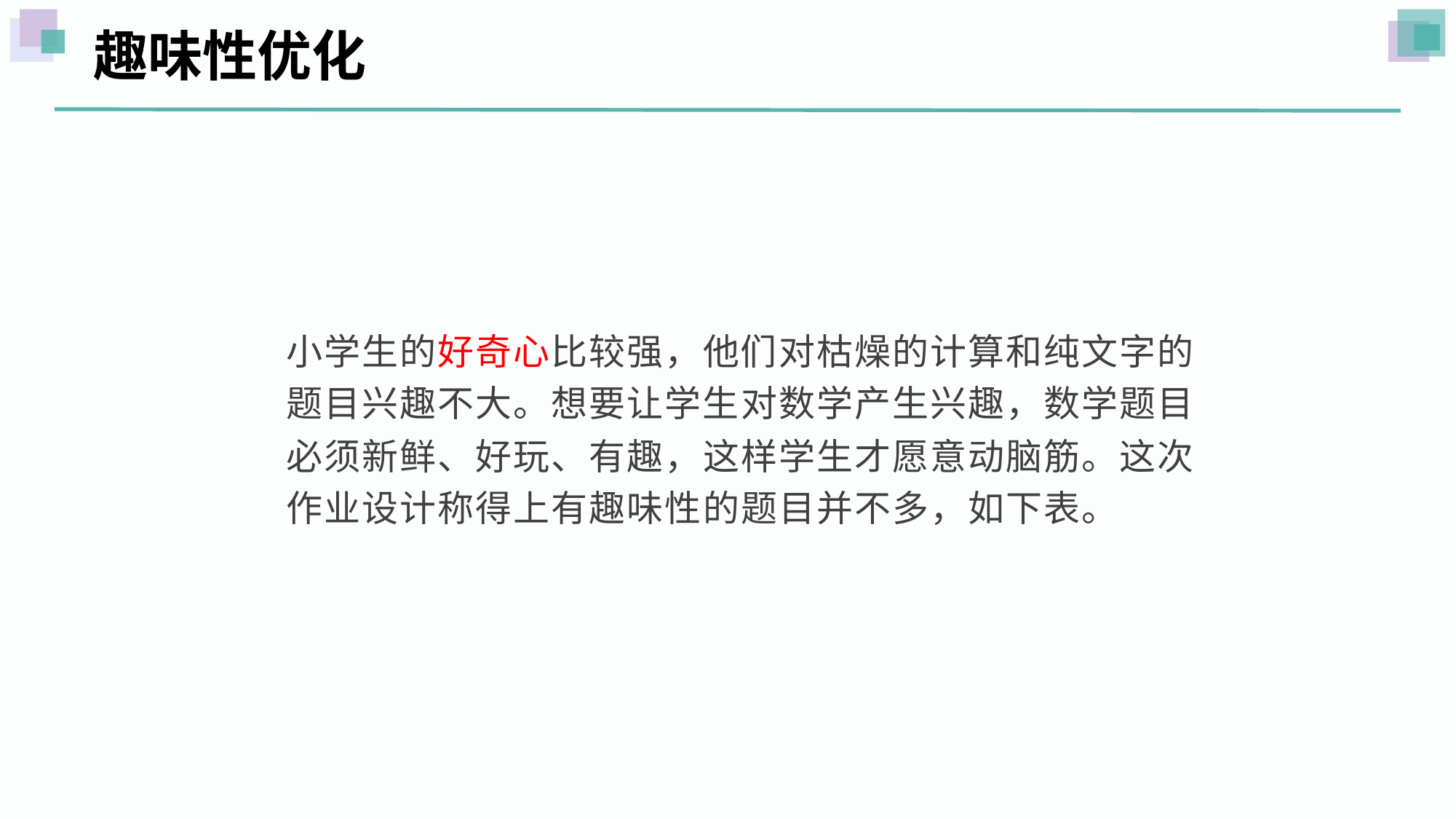

趣味性优化
小学生的好奇心比较强，他们对枯燥的计算和纯文字的题目兴趣不大。想要让学生对数学产生兴趣，数学题目必须新鲜、好玩、有趣，这样学生才愿意动脑筋。这次作业设计称得上有趣味性的题目并不多，如下表。